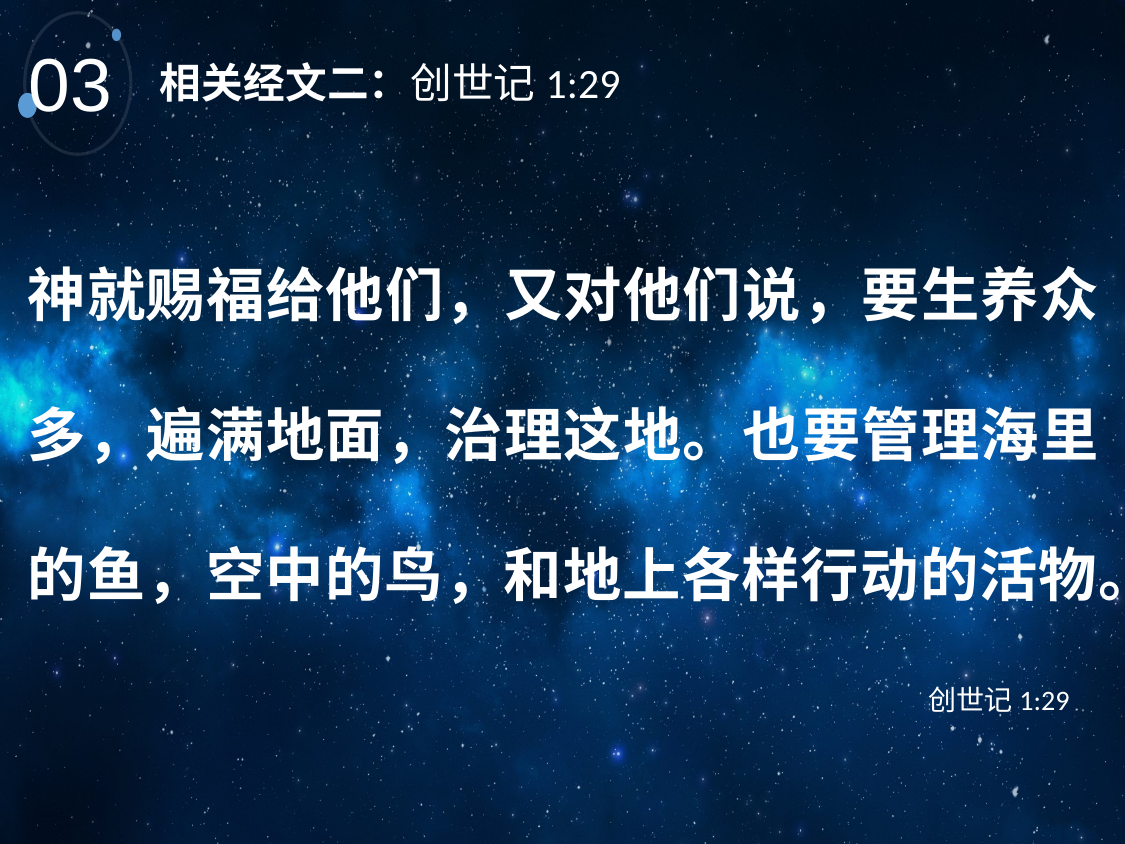

03
相关经文二：创世记1:29

神就赐福给他们，又对他们说，要生养众多，遍满地面，治理这地。也要管理海里的鱼，空中的鸟，和地上各样行动的活物。
创世记1:29